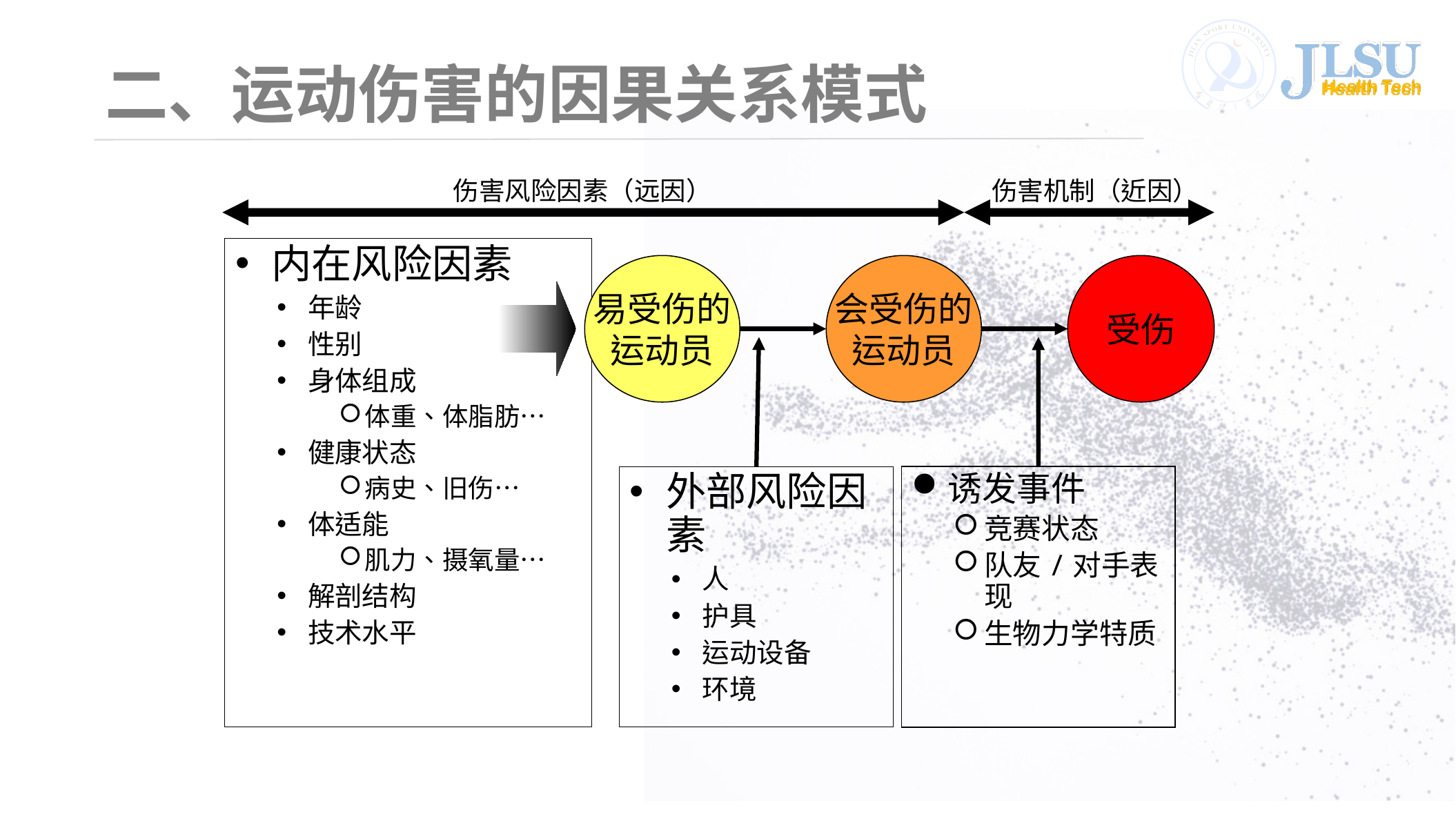

# 二、运动伤害的因果关系模式
伤害风险因素（远因）
伤害机制（近因）

内在风险因素
年龄
性别
身体组成
体重、体脂肪…
健康状态
病史、旧伤…
体适能
肌力、摄氧量…
解剖结构
技术水平
易受伤的
运动员
会受伤的
运动员
受伤

外部风险因素
人
护具
运动设备
环境
诱发事件
竞赛状态
队友/对手表现
生物力学特质